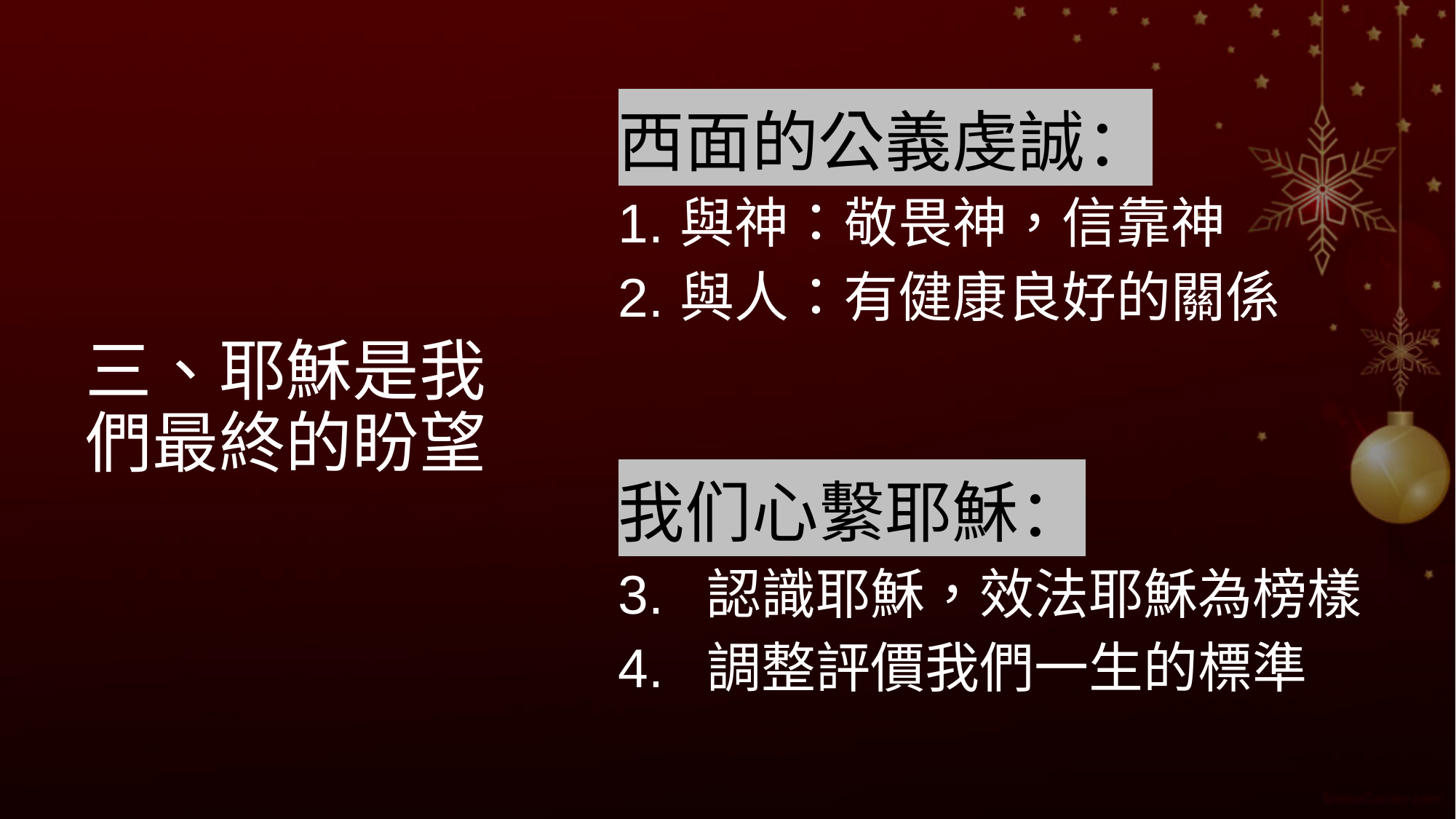

西面的公義虔誠：
與神：敬畏神，信靠神
與人：有健康良好的關係

我们心繫耶穌：
認識耶穌，效法耶穌為榜樣
調整評價我們一生的標準
# 三、耶穌是我們最終的盼望